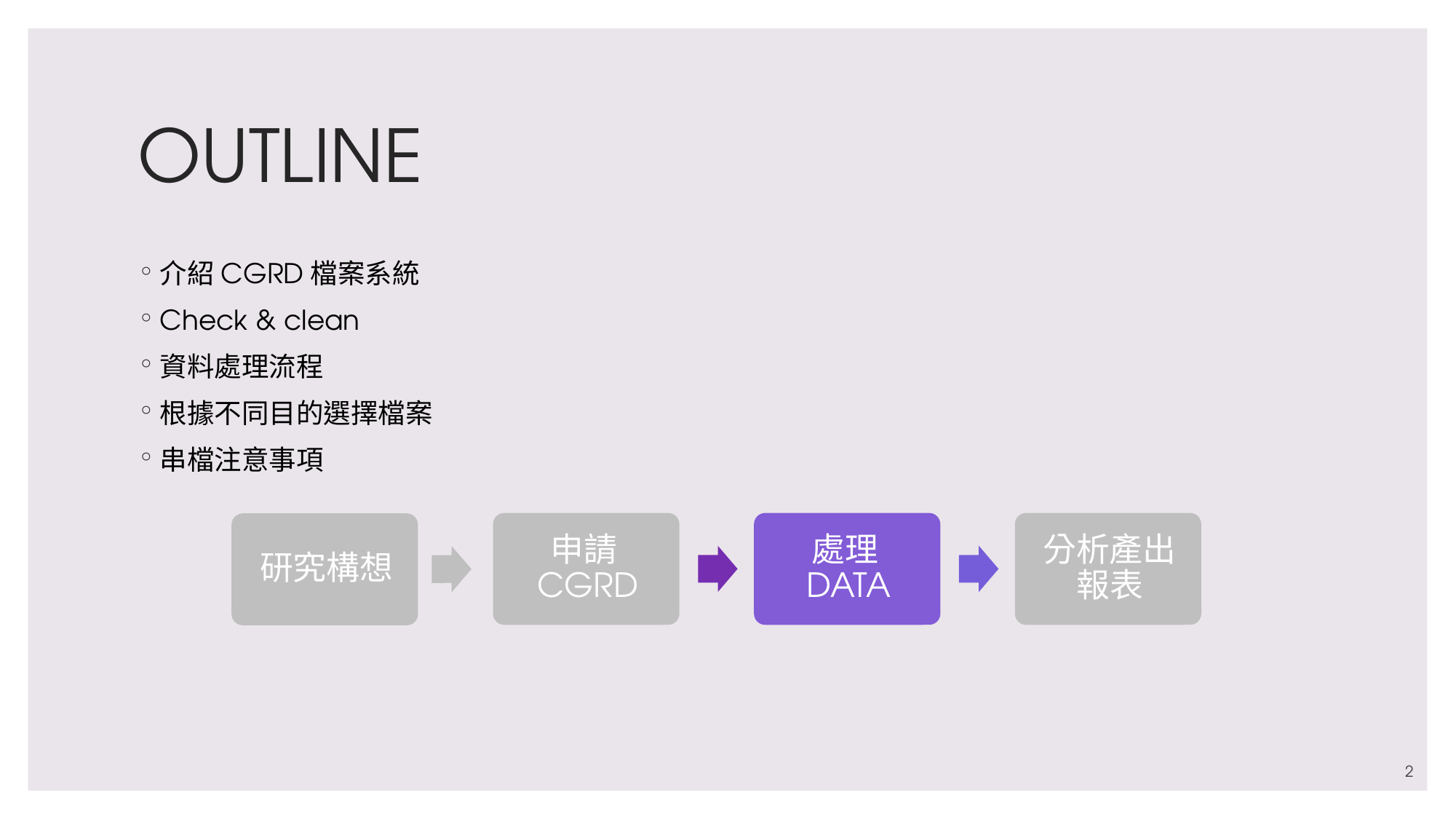

# OUTLINE
介紹CGRD檔案系統
Check & clean
資料處理流程
根據不同目的選擇檔案
串檔注意事項

研究構想

申請CGRD

處理DATA

分析產出報表
2